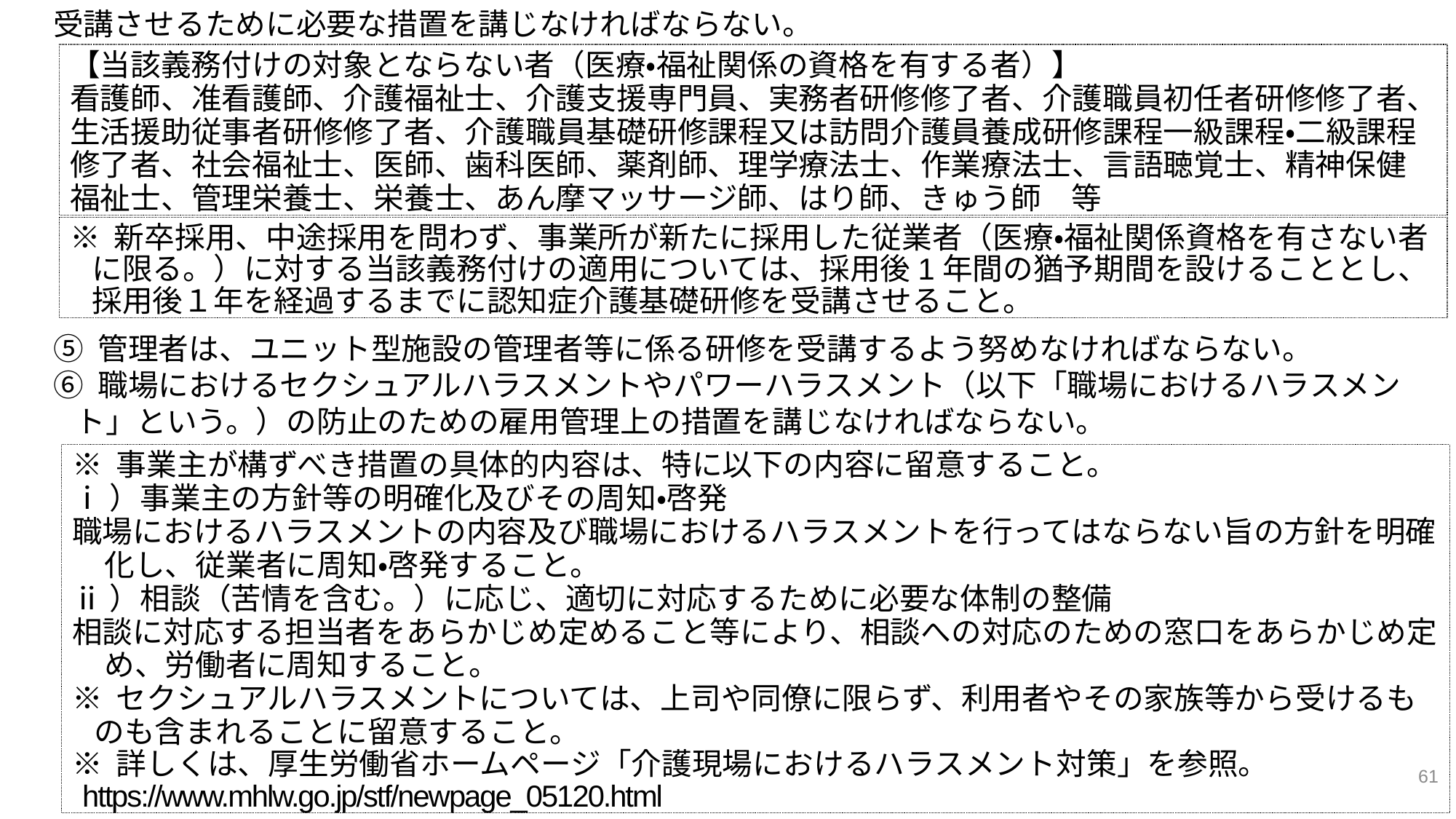

受講させるために必要な措置を講じなければならない。

⑤ 管理者は、ユニット型施設の管理者等に係る研修を受講するよう努めなければならない。
⑥ 職場におけるセクシュアルハラスメントやパワーハラスメント（以下「職場におけるハラスメント」という。）の防止のための雇用管理上の措置を講じなければならない。
【当該義務付けの対象とならない者（医療・福祉関係の資格を有する者）】
看護師、准看護師、介護福祉士、介護支援専門員、実務者研修修了者、介護職員初任者研修修了者、生活援助従事者研修修了者、介護職員基礎研修課程又は訪問介護員養成研修課程一級課程・二級課程修了者、社会福祉士、医師、歯科医師、薬剤師、理学療法士、作業療法士、言語聴覚士、精神保健福祉士、管理栄養士、栄養士、あん摩マッサージ師、はり師、きゅう師　等
※ 新卒採用、中途採用を問わず、事業所が新たに採用した従業者（医療・福祉関係資格を有さない者に限る。）に対する当該義務付けの適用については、採用後1年間の猶予期間を設けることとし、採用後１年を経過するまでに認知症介護基礎研修を受講させること。
※ 事業主が構ずべき措置の具体的内容は、特に以下の内容に留意すること。
ⅰ）事業主の方針等の明確化及びその周知・啓発
職場におけるハラスメントの内容及び職場におけるハラスメントを行ってはならない旨の方針を明確化し、従業者に周知・啓発すること。
ⅱ）相談（苦情を含む。）に応じ、適切に対応するために必要な体制の整備
相談に対応する担当者をあらかじめ定めること等により、相談への対応のための窓口をあらかじめ定め、労働者に周知すること。
※ セクシュアルハラスメントについては、上司や同僚に限らず、利用者やその家族等から受けるものも含まれることに留意すること。
※ 詳しくは、厚生労働省ホームページ「介護現場におけるハラスメント対策」を参照。
https://www.mhlw.go.jp/stf/newpage_05120.html
61